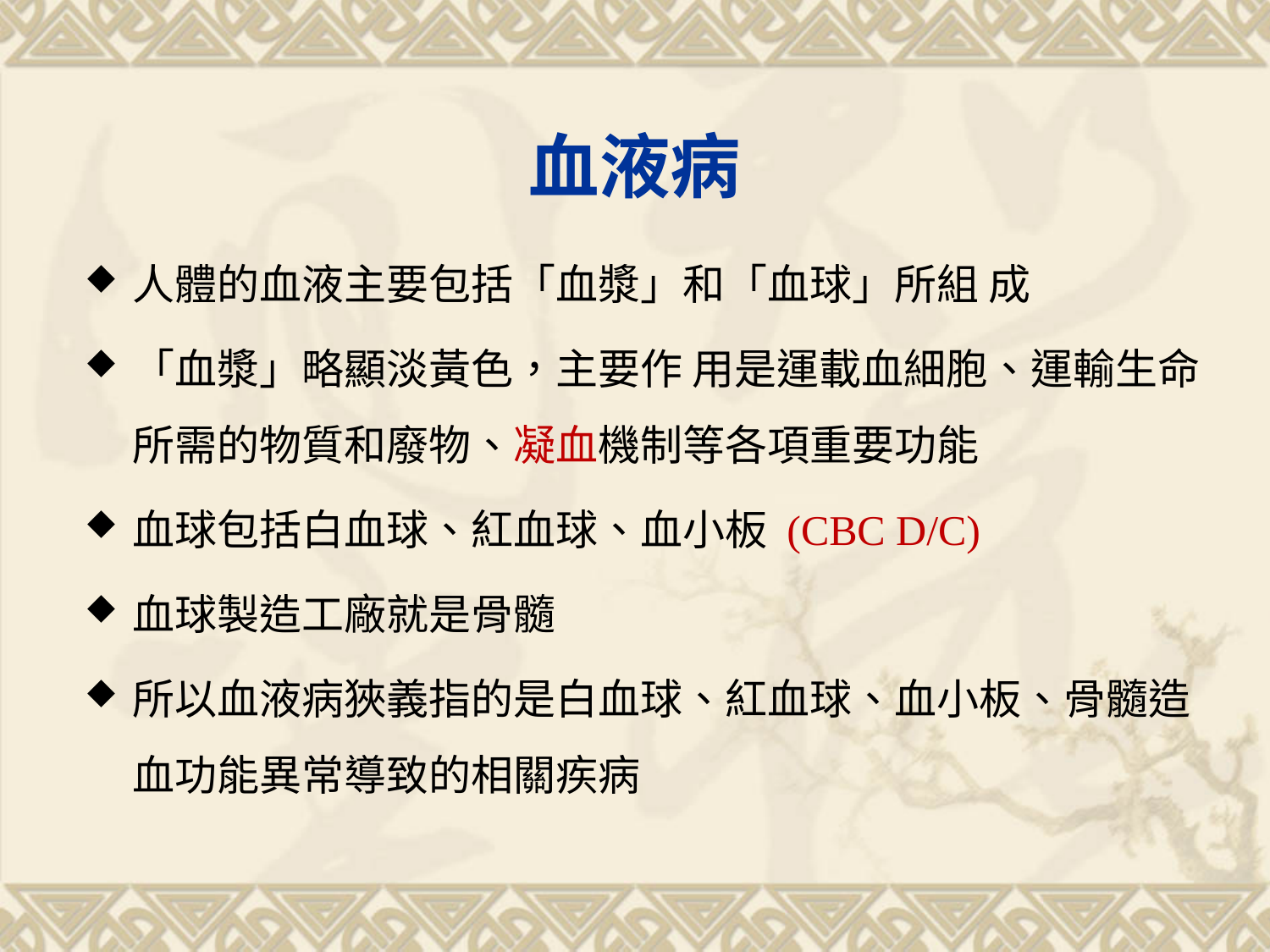

# 血液病
人體的血液主要包括「血漿」和「血球」所組 成
「血漿」略顯淡黃色，主要作 用是運載血細胞、運輸生命所需的物質和廢物、凝血機制等各項重要功能
血球包括白血球、紅血球、血小板 (CBC D/C)
血球製造工廠就是骨髓
所以血液病狹義指的是白血球、紅血球、血小板、骨髓造血功能異常導致的相關疾病